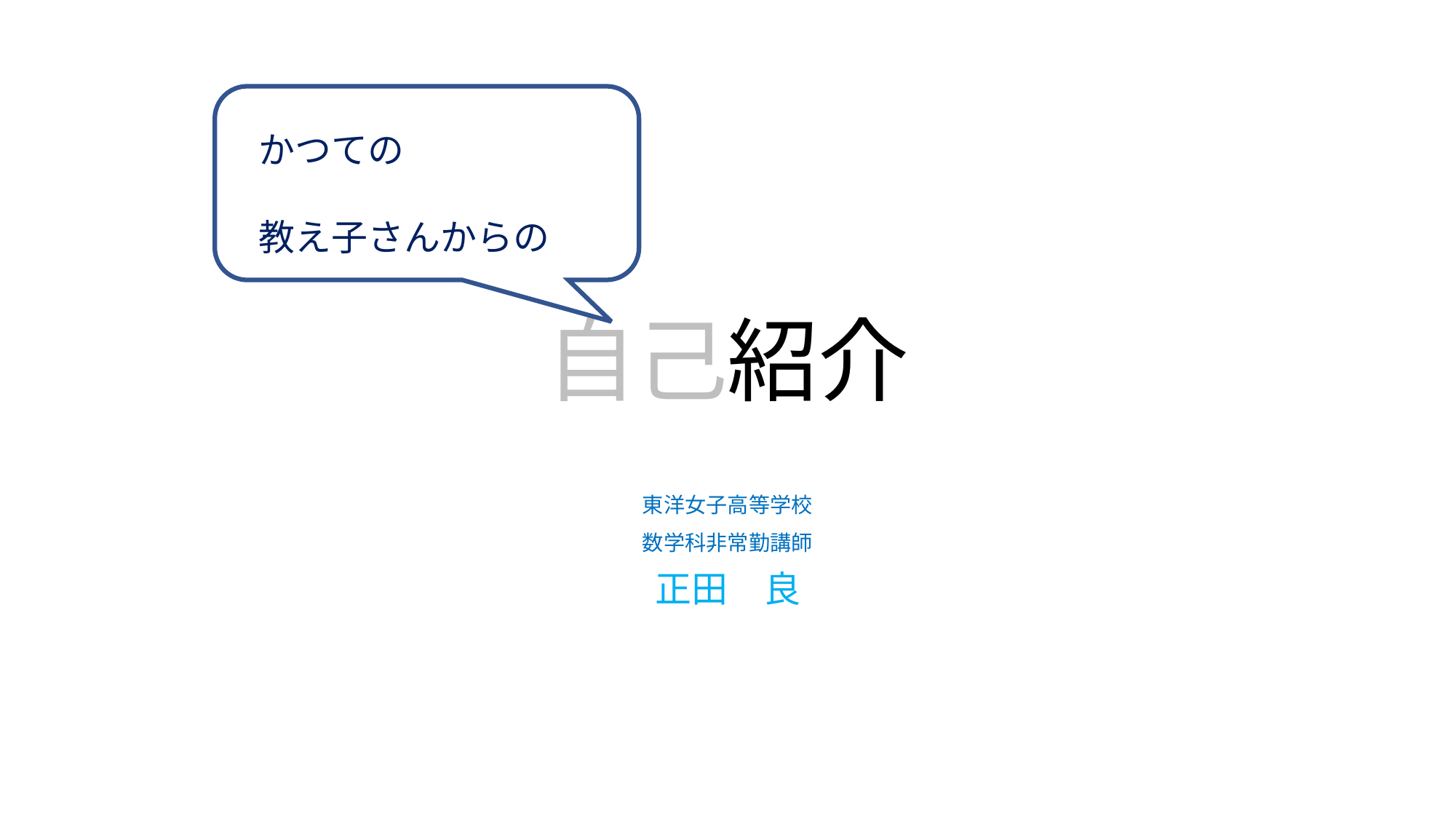

かつての

教え子さんからの
# 自己紹介

東洋女子高等学校
数学科非常勤講師
正田　良